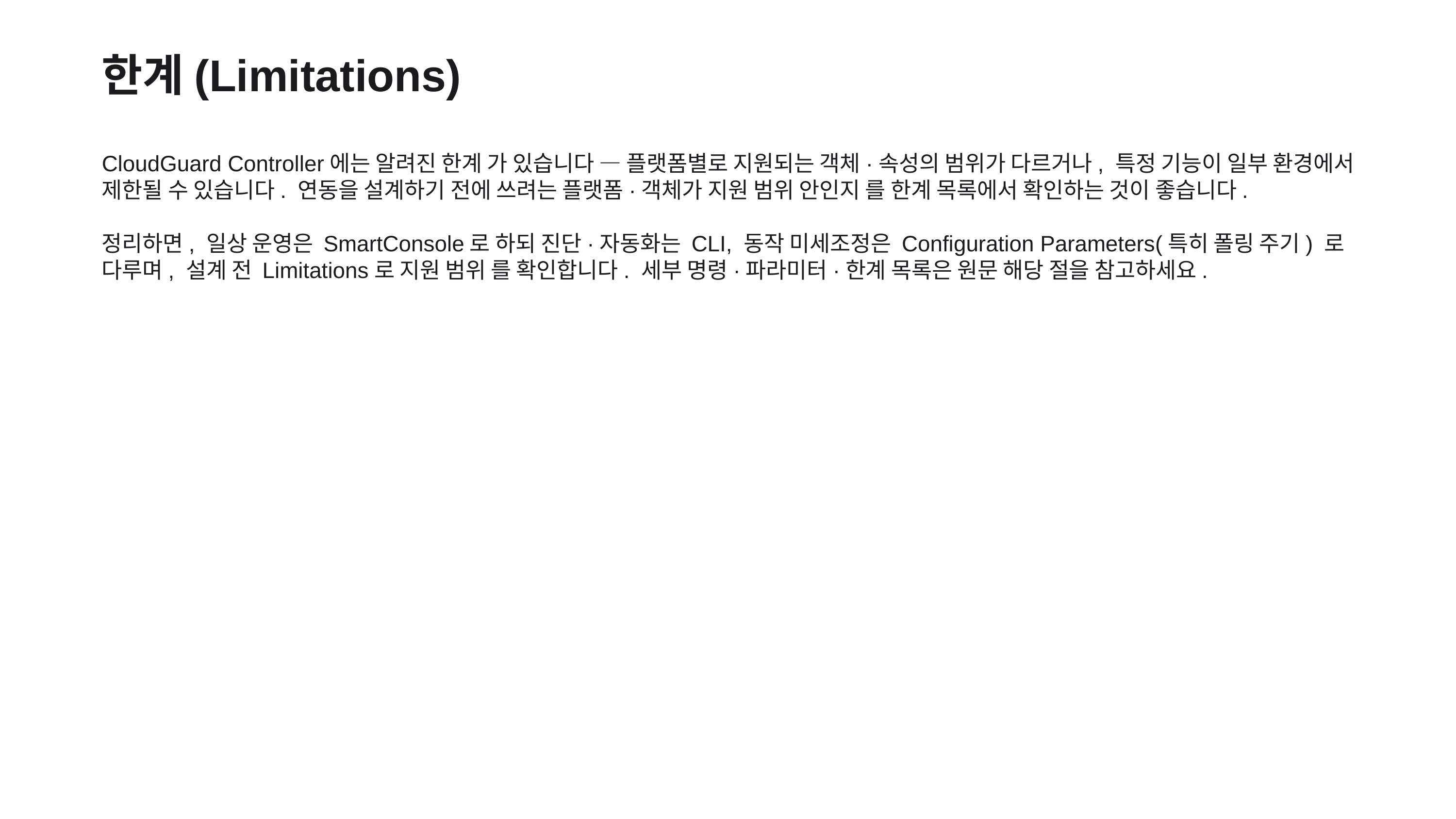

한계(Limitations)
CloudGuard Controller에는 알려진 한계 가 있습니다 — 플랫폼별로 지원되는 객체·속성의 범위가 다르거나, 특정 기능이 일부 환경에서 제한될 수 있습니다. 연동을 설계하기 전에 쓰려는 플랫폼·객체가 지원 범위 안인지 를 한계 목록에서 확인하는 것이 좋습니다.

정리하면, 일상 운영은 SmartConsole로 하되 진단·자동화는 CLI, 동작 미세조정은 Configuration Parameters(특히 폴링 주기) 로 다루며, 설계 전 Limitations로 지원 범위 를 확인합니다. 세부 명령·파라미터·한계 목록은 원문 해당 절을 참고하세요.